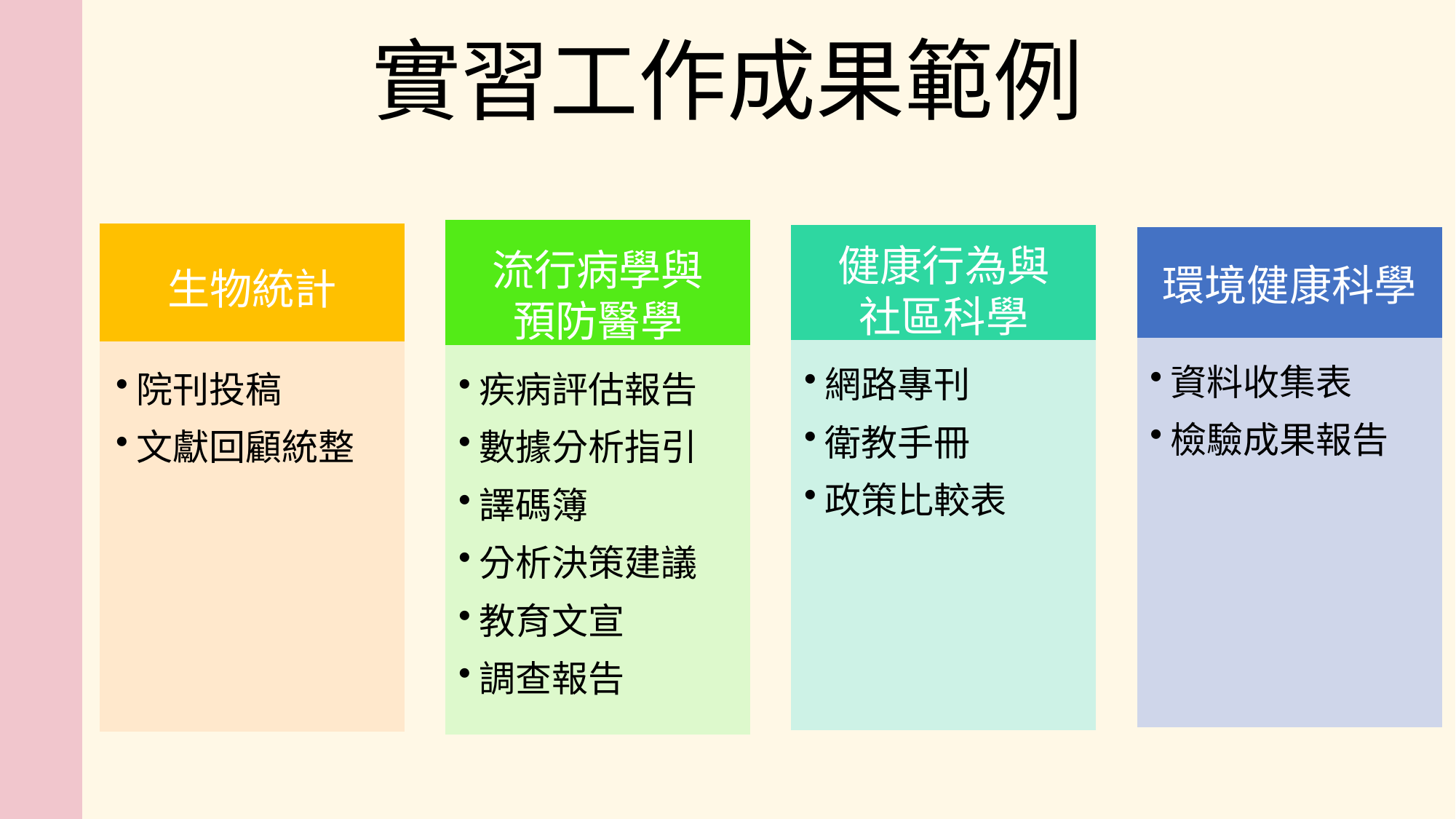

實習工作成果範例
流行病學與
預防醫學
生物統計
健康行為與
社區科學
環境健康科學
資料收集表
檢驗成果報告
網路專刊
衛教手冊
政策比較表

院刊投稿
文獻回顧統整

疾病評估報告
數據分析指引
譯碼簿
分析決策建議
教育文宣
調查報告